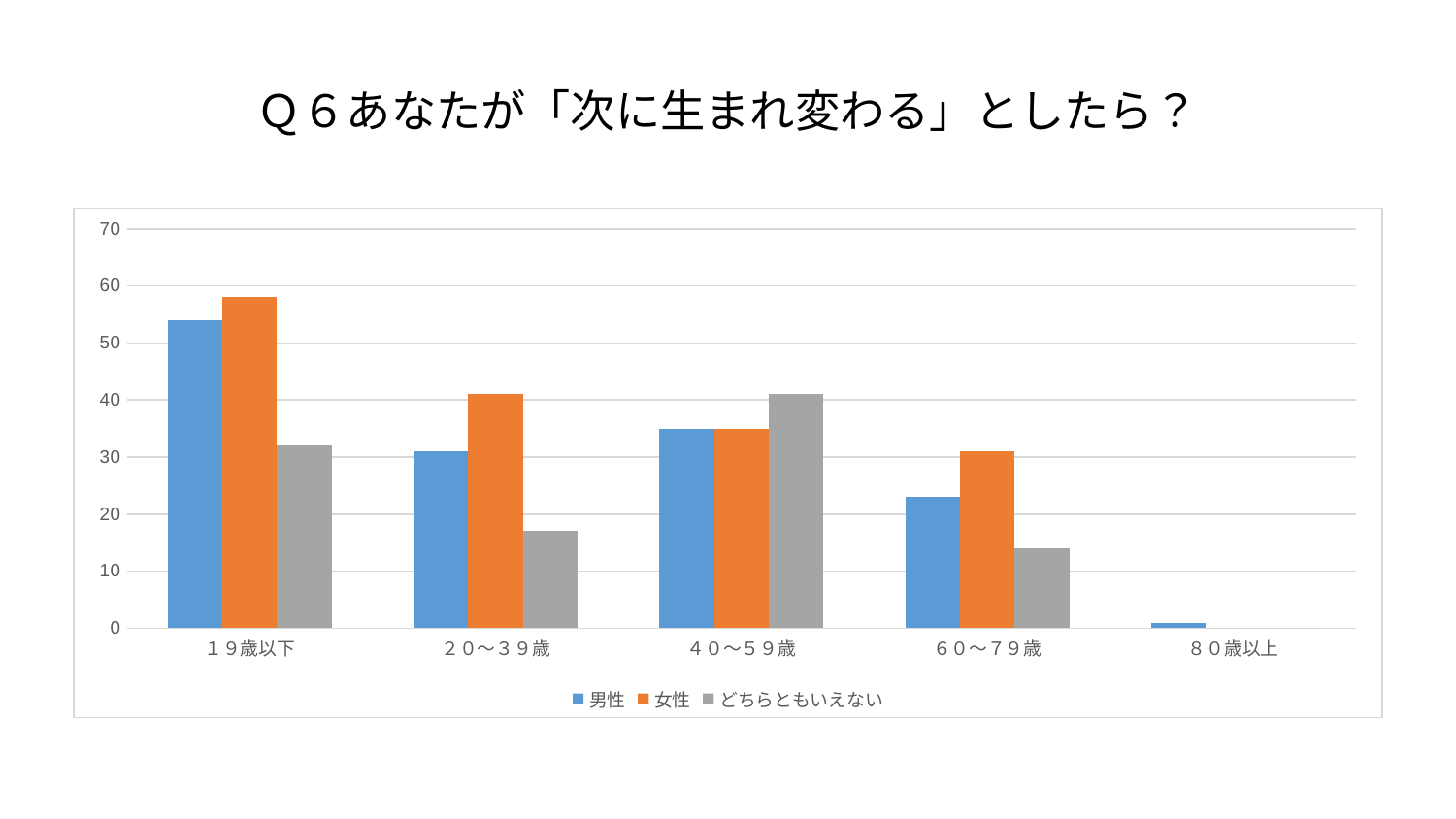

# Ｑ６あなたが「次に生まれ変わる」としたら？

### Chart

| Category | 男性 | 女性 | どちらともいえない |
|---|---|---|---|
| １９歳以下 | 54.0 | 58.0 | 32.0 |
| ２０～３９歳 | 31.0 | 41.0 | 17.0 |
| ４０～５９歳 | 35.0 | 35.0 | 41.0 |
| ６０～７９歳 | 23.0 | 31.0 | 14.0 |
| ８０歳以上 | 1.0 | 0.0 | 0.0 |